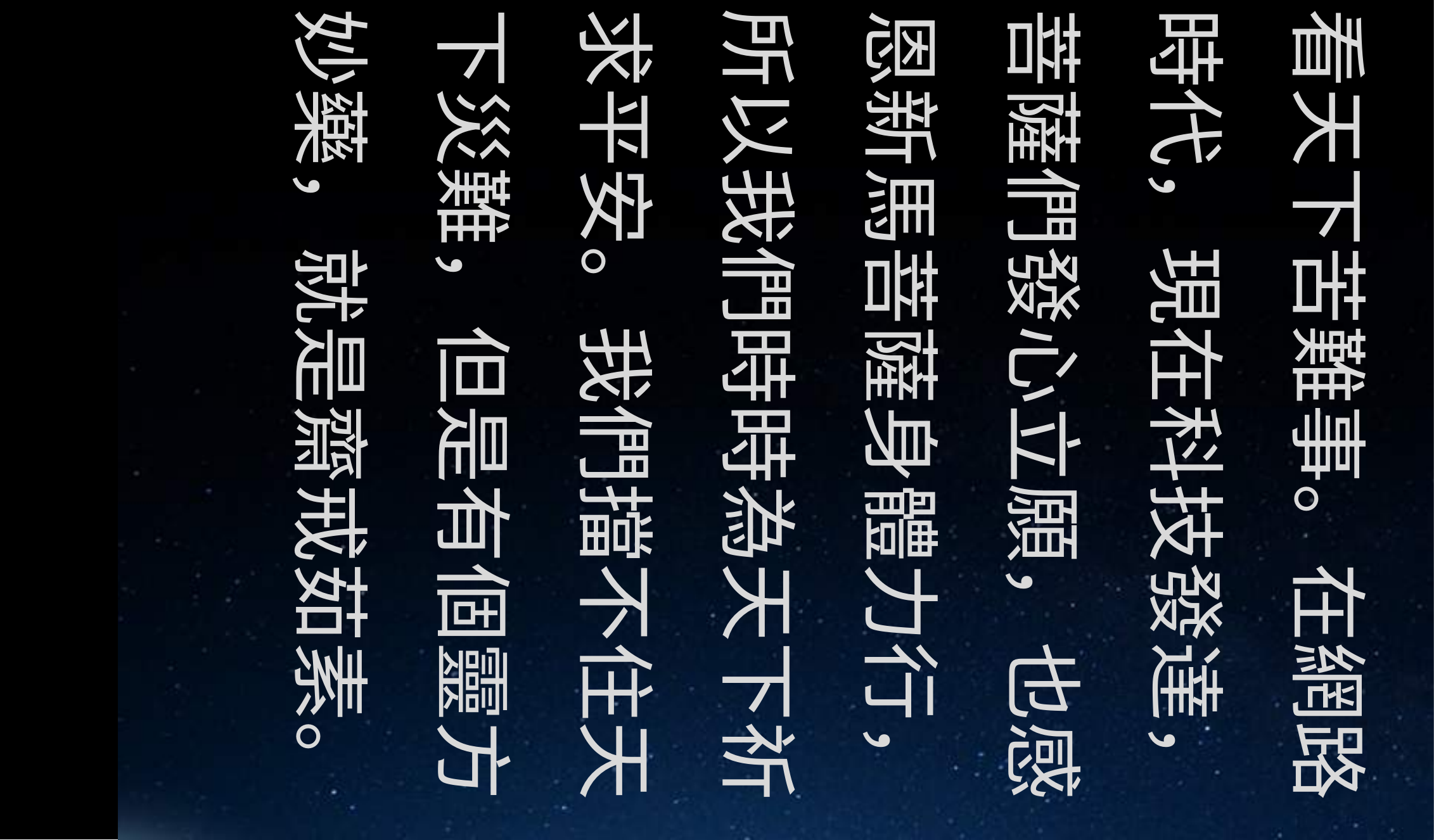

看天下苦難事。在網路時代，現在科技發達，菩薩們發心立願，也感恩新馬菩薩身體力行，所以我們時時為天下祈求平安。我們擋不住天下災難，但是有個靈方妙藥，就是齋戒茹素。